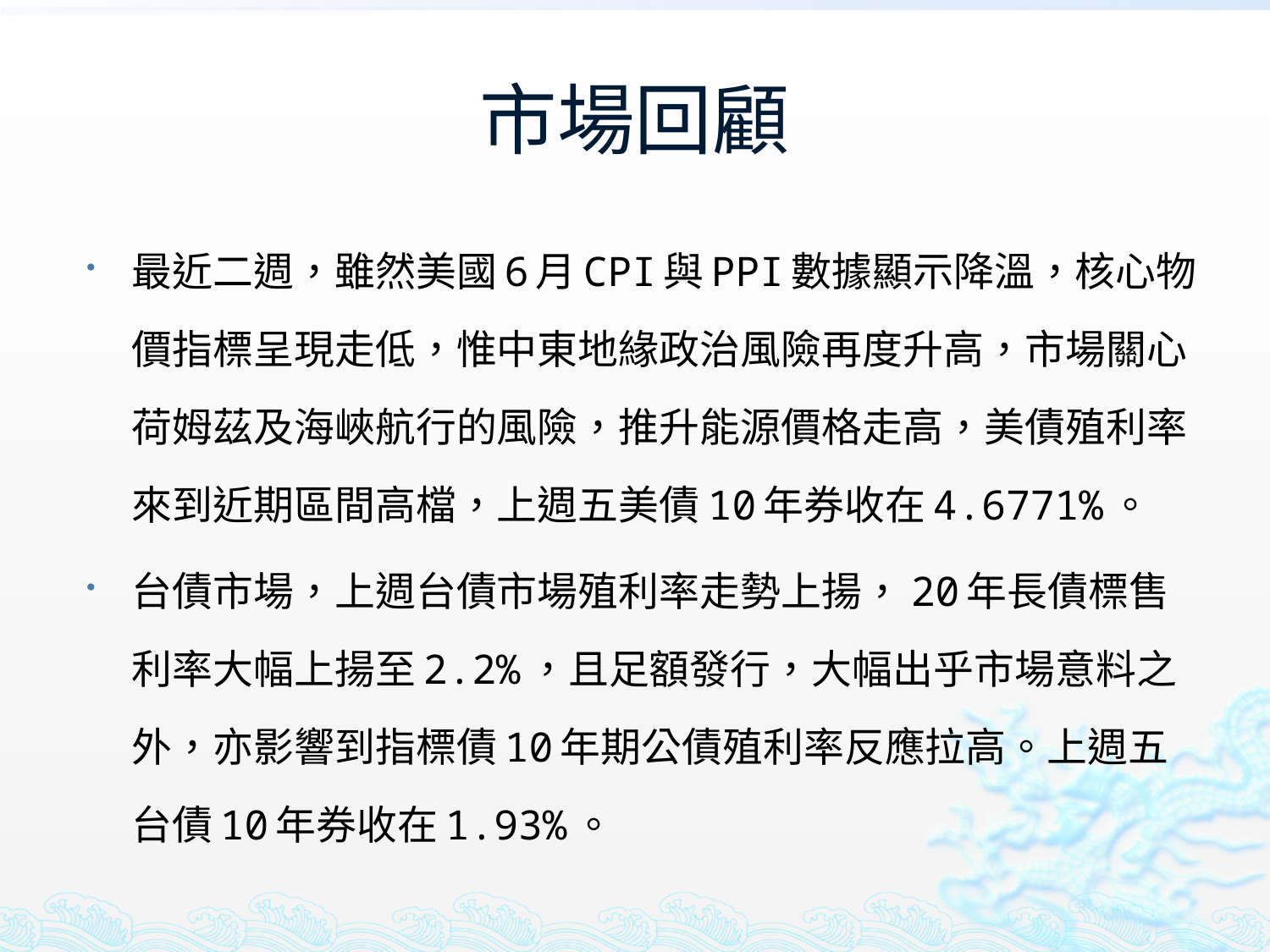

# 市場回顧
最近二週，雖然美國6月CPI與PPI數據顯示降溫，核心物價指標呈現走低，惟中東地緣政治風險再度升高，市場關心荷姆茲及海峽航行的風險，推升能源價格走高，美債殖利率來到近期區間高檔，上週五美債10年券收在4.6771%。
台債市場，上週台債市場殖利率走勢上揚，20年長債標售利率大幅上揚至2.2%，且足額發行，大幅出乎市場意料之外，亦影響到指標債10年期公債殖利率反應拉高。上週五台債10年券收在1.93%。